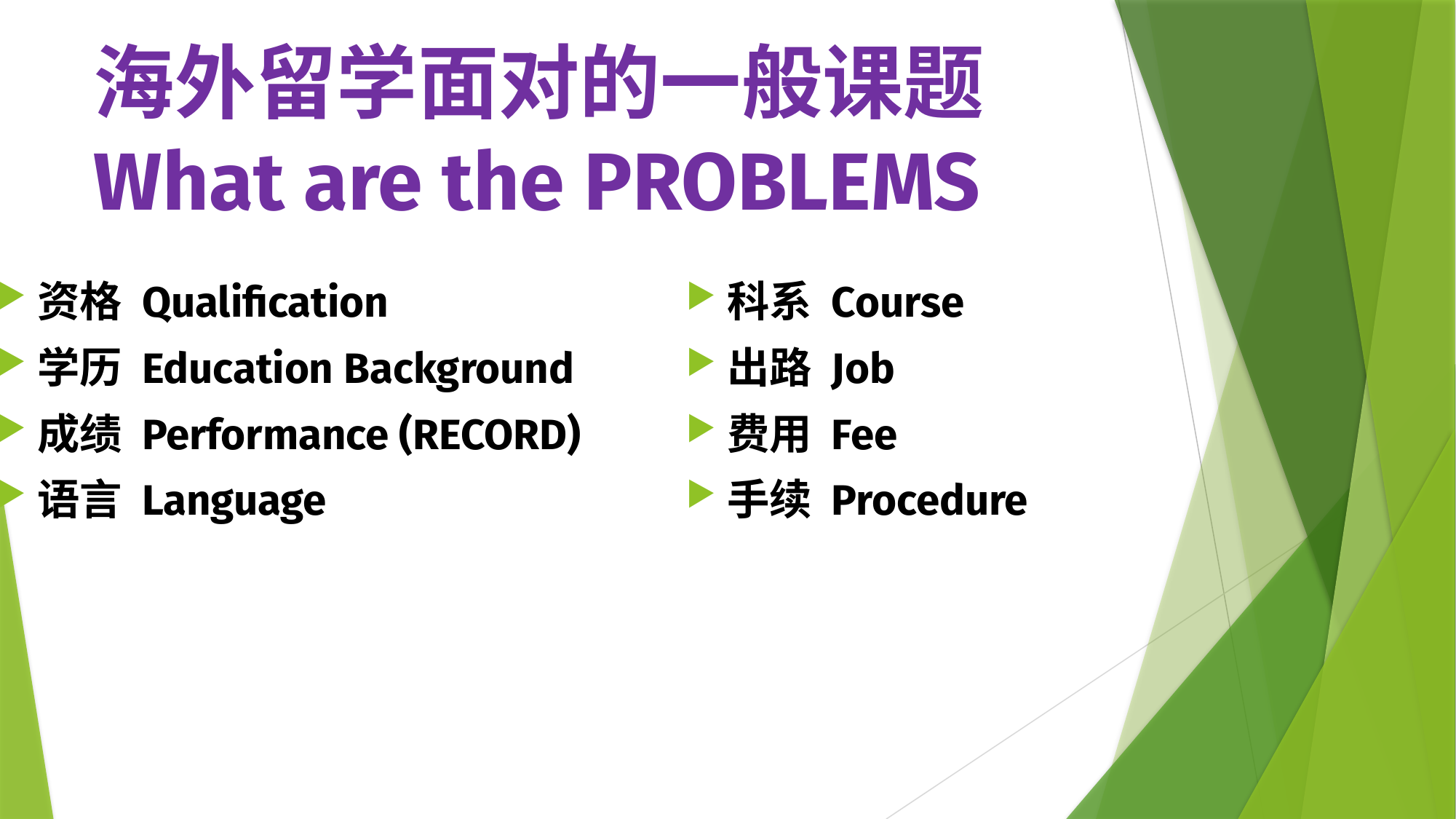

# 海外留学面对的一般课题 What are the PROBLEMS
资格 Qualification
学历 Education Background
成绩 Performance (RECORD)
语言 Language

科系 Course
出路 Job
费用 Fee
手续 Procedure